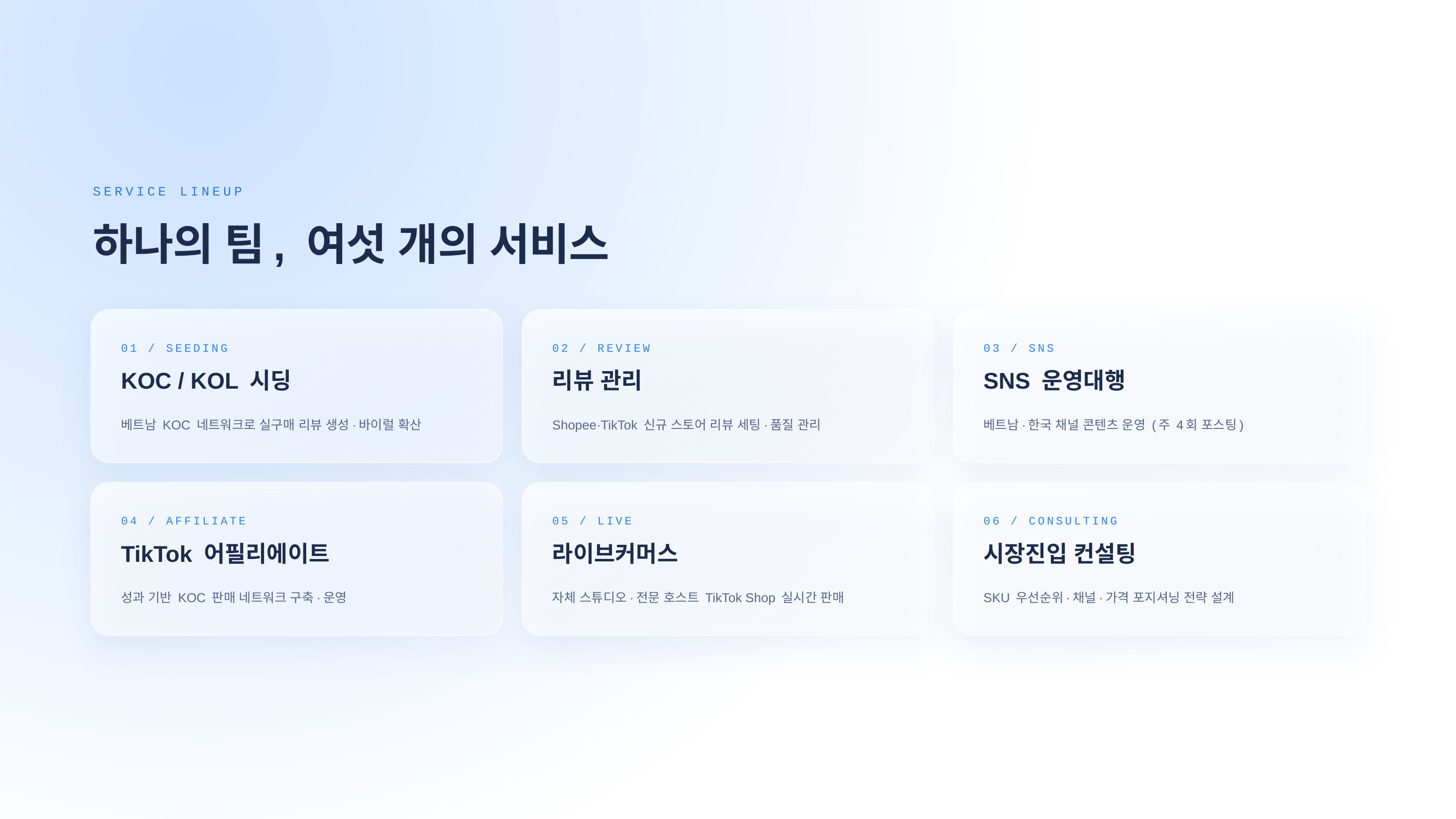

SERVICE LINEUP
하나의 팀, 여섯 개의 서비스

01 / SEEDING
02 / REVIEW
03 / SNS
KOC / KOL 시딩
리뷰 관리
SNS 운영대행
베트남 KOC 네트워크로 실구매 리뷰 생성·바이럴 확산
Shopee·TikTok 신규 스토어 리뷰 세팅·품질 관리
베트남·한국 채널 콘텐츠 운영 (주 4회 포스팅)

04 / AFFILIATE
05 / LIVE
06 / CONSULTING
TikTok 어필리에이트
라이브커머스
시장진입 컨설팅
성과 기반 KOC 판매 네트워크 구축·운영
자체 스튜디오·전문 호스트 TikTok Shop 실시간 판매
SKU 우선순위·채널·가격 포지셔닝 전략 설계